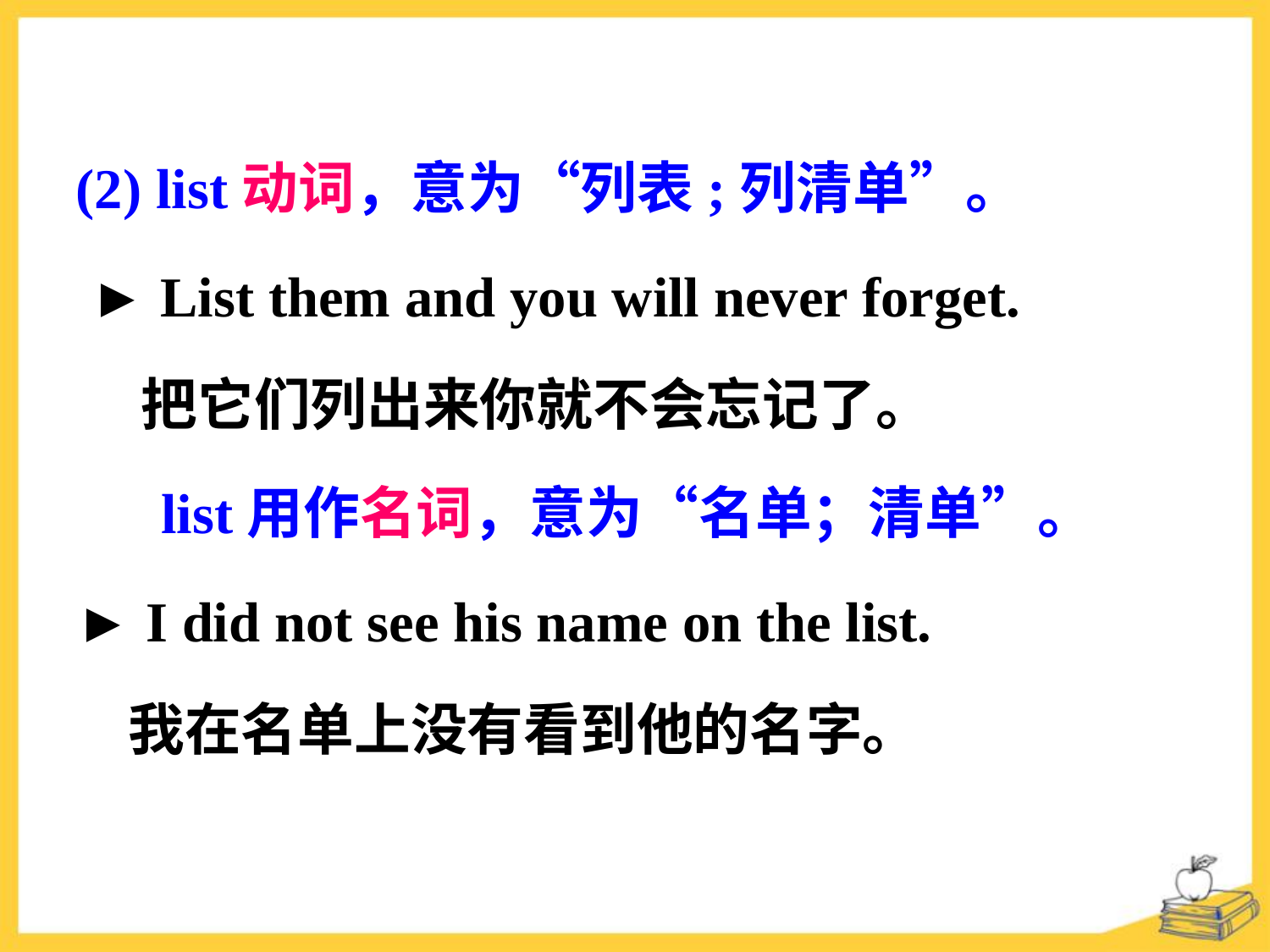

(2) list动词，意为“列表;列清单”。
 ► List them and you will never forget.
    把它们列出来你就不会忘记了。
      list用作名词，意为“名单；清单”。
► I did not see his name on the list.
   我在名单上没有看到他的名字。